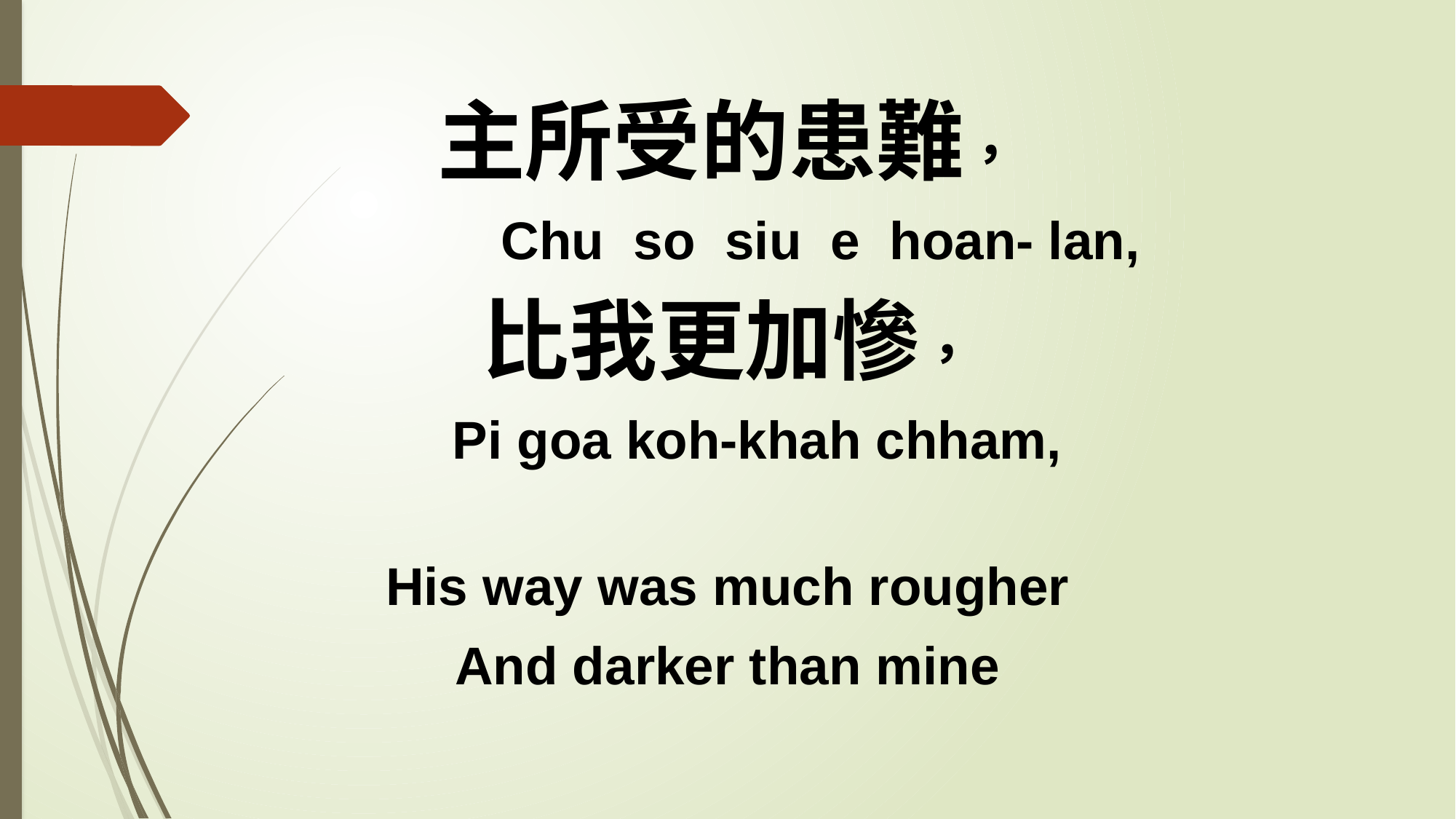

主所受的患難，
                    Chu  so  siu  e  hoan- lan,
比我更加慘，
    Pi goa koh-khah chham,

His way was much rougher
And darker than mine